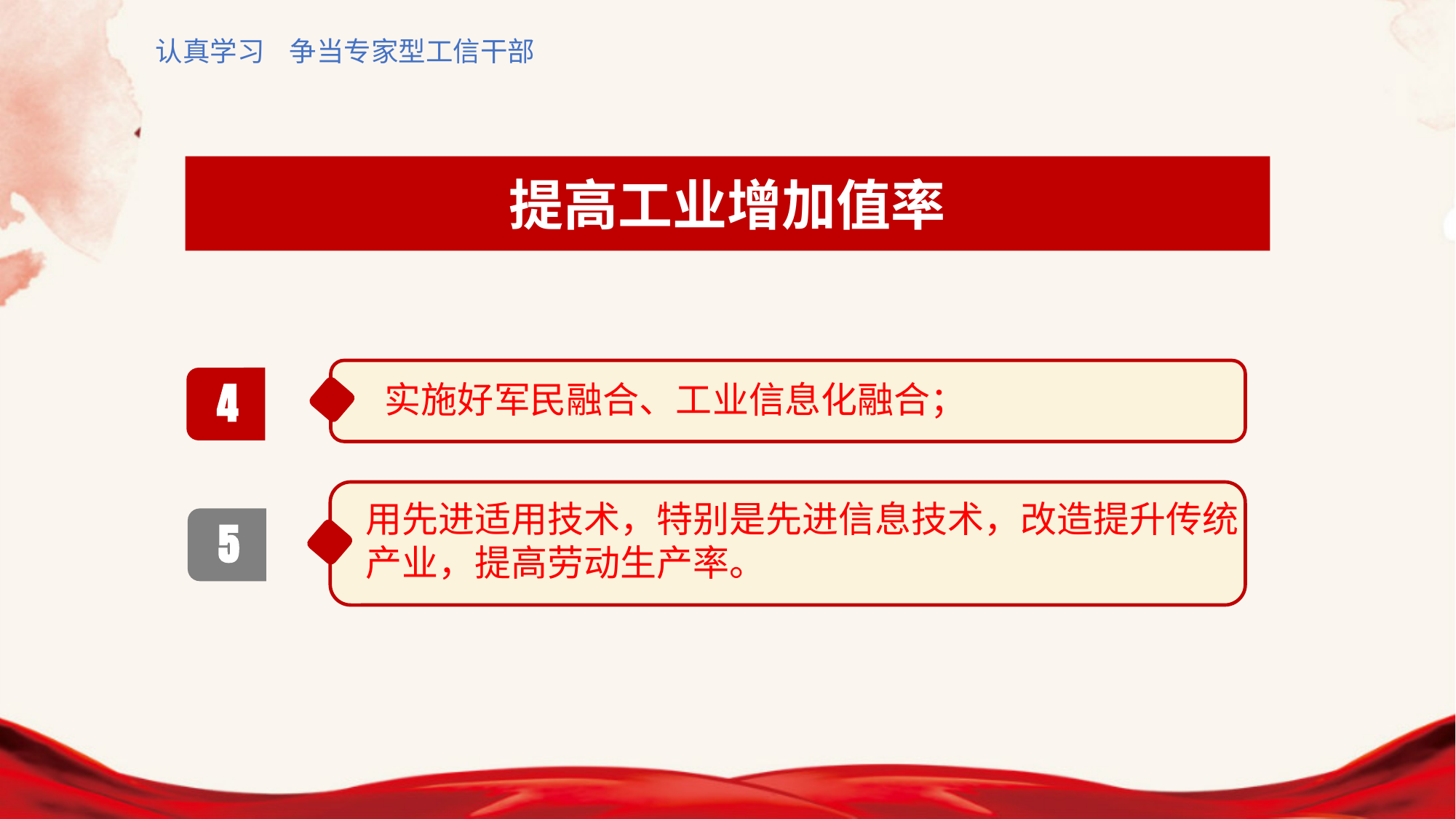

认真学习    争当专家型工信干部
提高工业增加值率

4
实施好军民融合、工业信息化融合；

用先进适用技术，特别是先进信息技术，改造提升传统产业，提高劳动生产率。

5